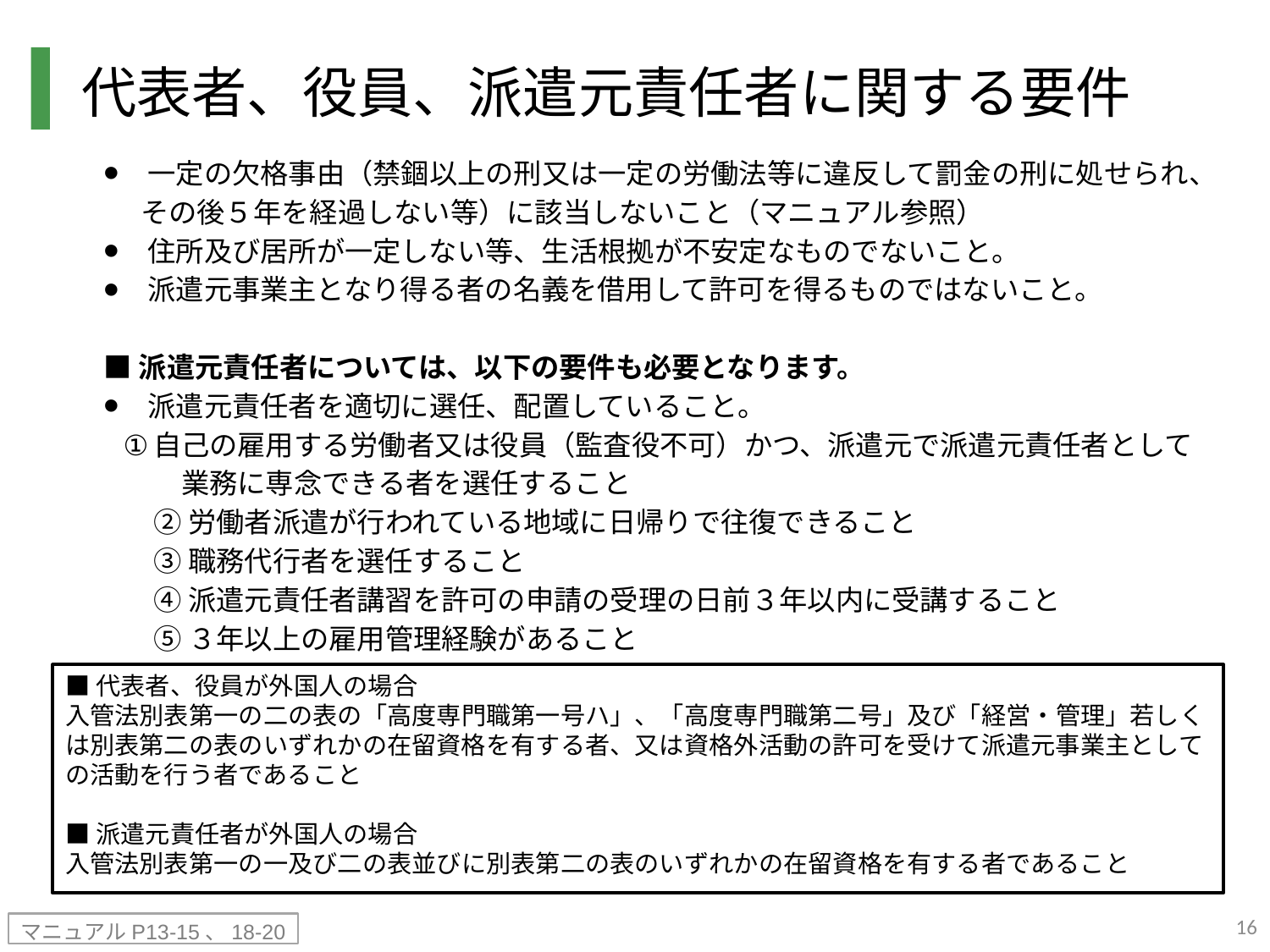

# 代表者、役員、派遣元責任者に関する要件

　一定の欠格事由（禁錮以上の刑又は一定の労働法等に違反して罰金の刑に処せられ、
その後５年を経過しない等）に該当しないこと（マニュアル参照）
　住所及び居所が一定しない等、生活根拠が不安定なものでないこと。
　派遣元事業主となり得る者の名義を借用して許可を得るものではないこと。

■派遣元責任者については、以下の要件も必要となります。
　派遣元責任者を適切に選任、配置していること。
自己の雇用する労働者又は役員（監査役不可）かつ、派遣元で派遣元責任者として
　業務に専念できる者を選任すること
②労働者派遣が行われている地域に日帰りで往復できること
③職務代行者を選任すること
④派遣元責任者講習を許可の申請の受理の日前３年以内に受講すること
⑤３年以上の雇用管理経験があること
■代表者、役員が外国人の場合
入管法別表第一の二の表の「高度専門職第一号ハ」、「高度専門職第二号」及び「経営・管理」若しくは別表第二の表のいずれかの在留資格を有する者、又は資格外活動の許可を受けて派遣元事業主としての活動を行う者であること

■派遣元責任者が外国人の場合
入管法別表第一の一及び二の表並びに別表第二の表のいずれかの在留資格を有する者であること
16
マニュアルP13-15、18-20